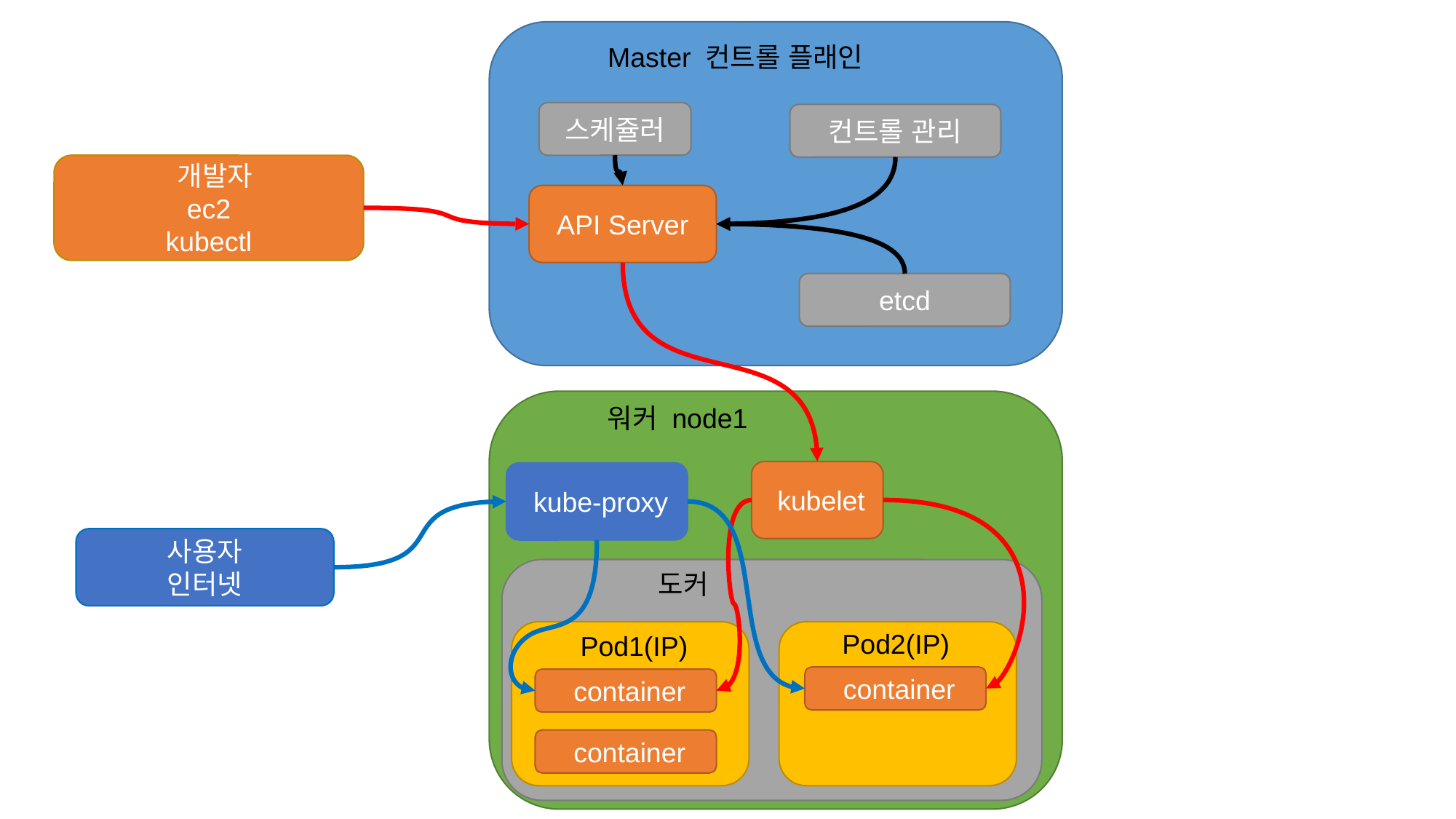

Master 컨트롤 플래인
스케쥴러
컨트롤 관리
 개발자
ec2
kubectl
API Server
etcd

워커 node1
 kubelet
 kube-proxy
사용자
인터넷

도커

Pod2(IP)
Pod1(IP)
 container
 container
 container